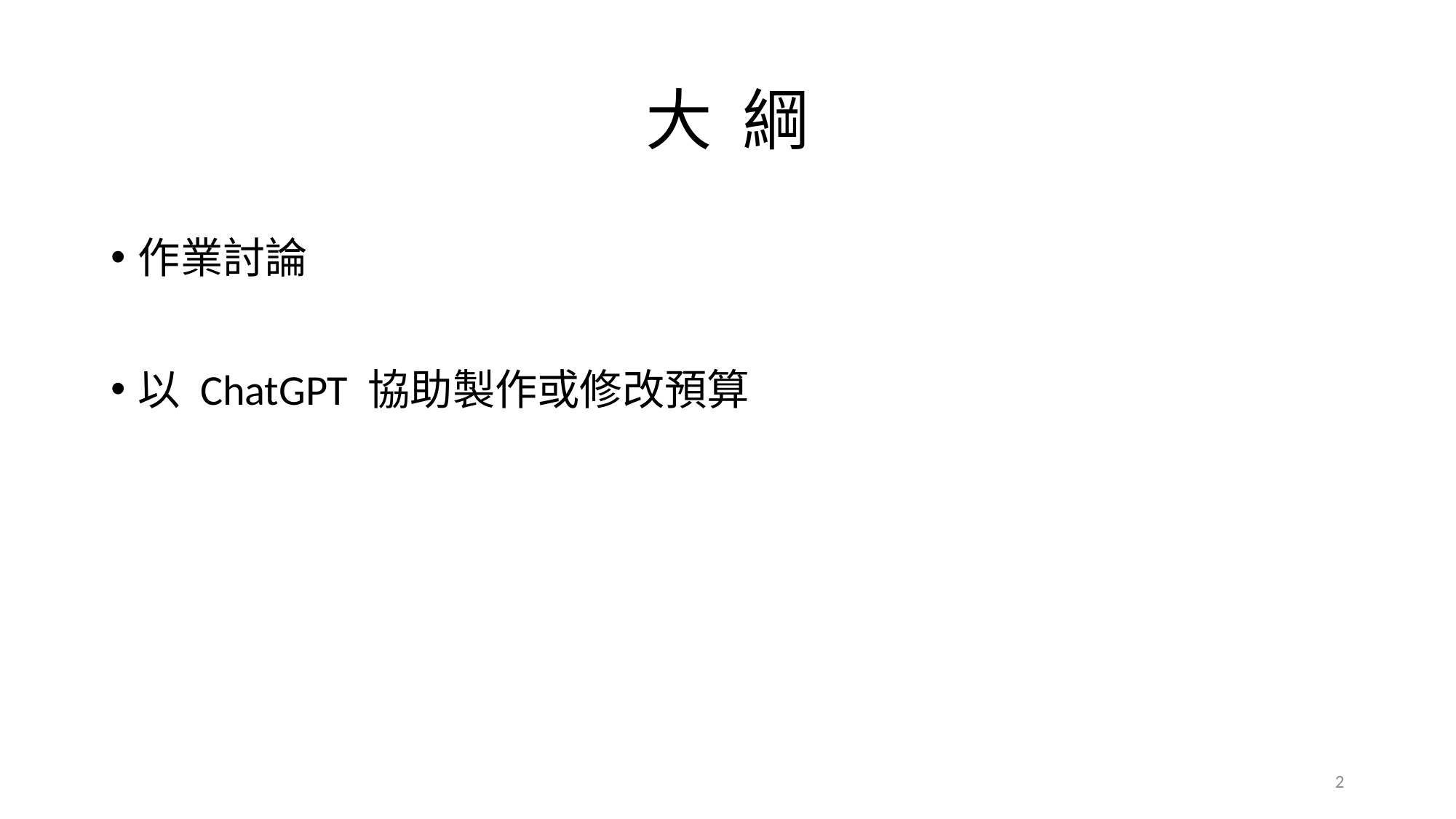

# 大  綱
作業討論

以 ChatGPT 協助製作或修改預算
2